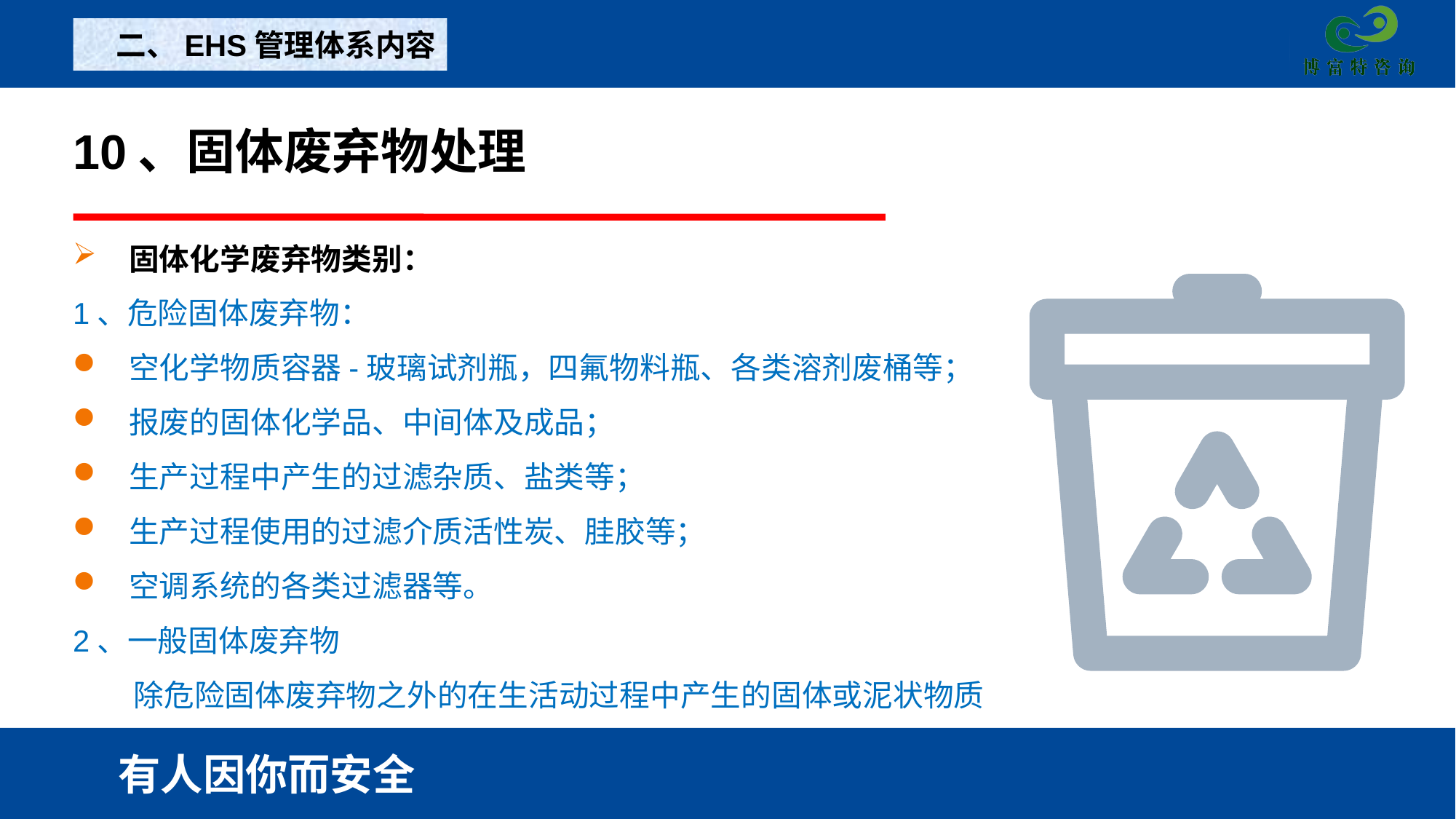

二、EHS管理体系内容
10、固体废弃物处理

固体化学废弃物类别：
1、危险固体废弃物：
空化学物质容器-玻璃试剂瓶，四氟物料瓶、各类溶剂废桶等；
报废的固体化学品、中间体及成品；
生产过程中产生的过滤杂质、盐类等；
生产过程使用的过滤介质活性炭、胿胶等；
空调系统的各类过滤器等。
2、一般固体废弃物
　　除危险固体废弃物之外的在生活动过程中产生的固体或泥状物质